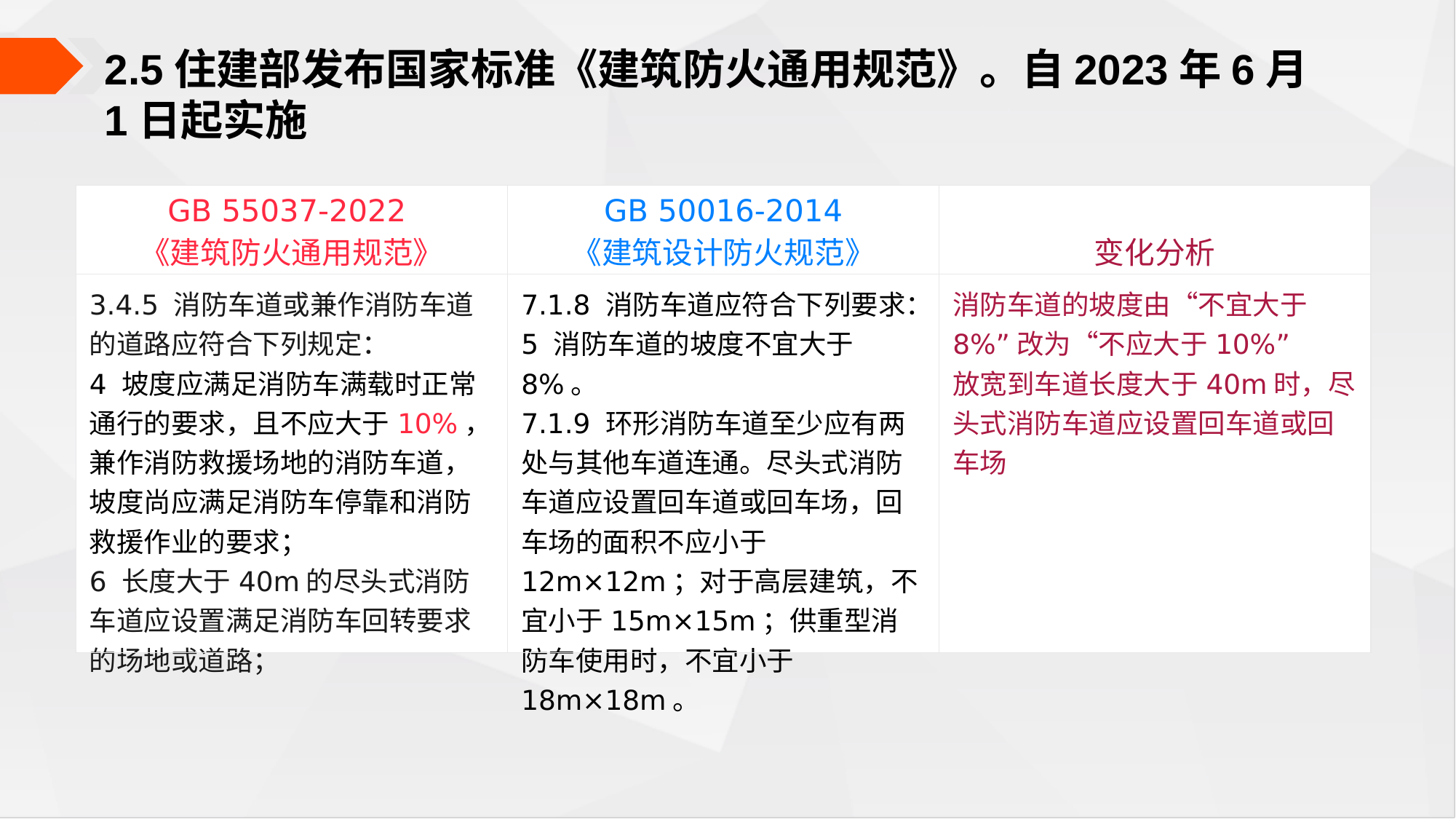

2.5住建部发布国家标准《建筑防火通用规范》。自2023年6月1日起实施

| GB 55037-2022  《建筑防火通用规范》 | GB 50016-2014 《建筑设计防火规范》 | 变化分析 |
| --- | --- | --- |
| 3.4.5 消防车道或兼作消防车道的道路应符合下列规定： 4 坡度应满足消防车满载时正常通行的要求，且不应大于10%，兼作消防救援场地的消防车道，坡度尚应满足消防车停靠和消防救援作业的要求； 6 长度大于40m的尽头式消防车道应设置满足消防车回转要求的场地或道路； | 7.1.8 消防车道应符合下列要求： 5 消防车道的坡度不宜大于8%。 7.1.9 环形消防车道至少应有两处与其他车道连通。尽头式消防车道应设置回车道或回车场，回车场的面积不应小于12m×12m；对于高层建筑，不宜小于15m×15m；供重型消防车使用时，不宜小于18m×18m。 | 消防车道的坡度由“不宜大于8%”改为“不应大于10%” 放宽到车道长度大于40m时，尽头式消防车道应设置回车道或回车场 |